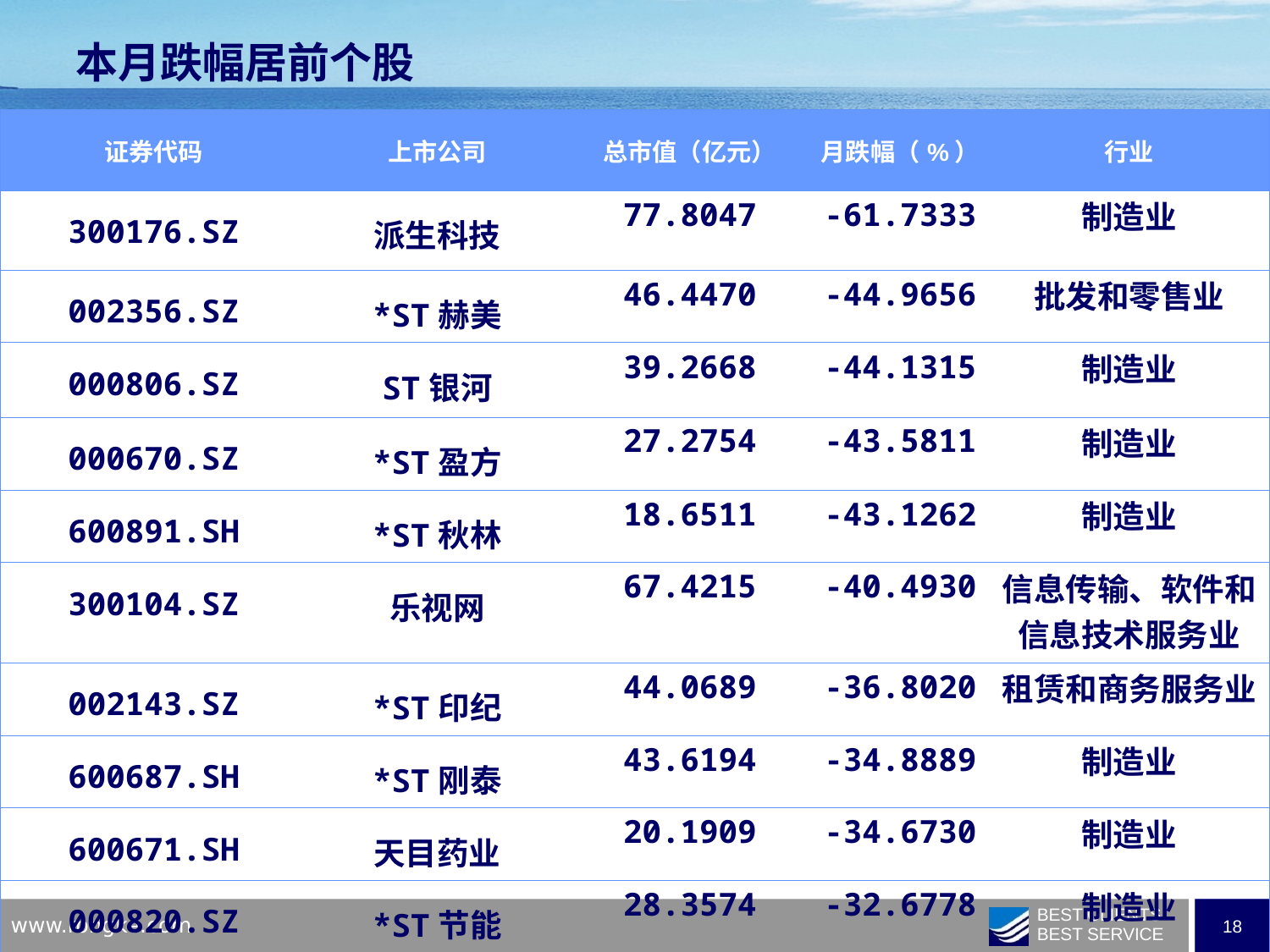

本月跌幅居前个股
| 证券代码 | 上市公司 | 总市值（亿元） | 月跌幅（%） | 行业 |
| --- | --- | --- | --- | --- |
| 300176.SZ | 派生科技 | 77.8047 | -61.7333 | 制造业 |
| 002356.SZ | \*ST赫美 | 46.4470 | -44.9656 | 批发和零售业 |
| 000806.SZ | ST银河 | 39.2668 | -44.1315 | 制造业 |
| 000670.SZ | \*ST盈方 | 27.2754 | -43.5811 | 制造业 |
| 600891.SH | \*ST秋林 | 18.6511 | -43.1262 | 制造业 |
| 300104.SZ | 乐视网 | 67.4215 | -40.4930 | 信息传输、软件和信息技术服务业 |
| 002143.SZ | \*ST印纪 | 44.0689 | -36.8020 | 租赁和商务服务业 |
| 600687.SH | \*ST刚泰 | 43.6194 | -34.8889 | 制造业 |
| 600671.SH | 天目药业 | 20.1909 | -34.6730 | 制造业 |
| 000820.SZ | \*ST节能 | 28.3574 | -32.6778 | 制造业 |
|  |  |  |  |  |